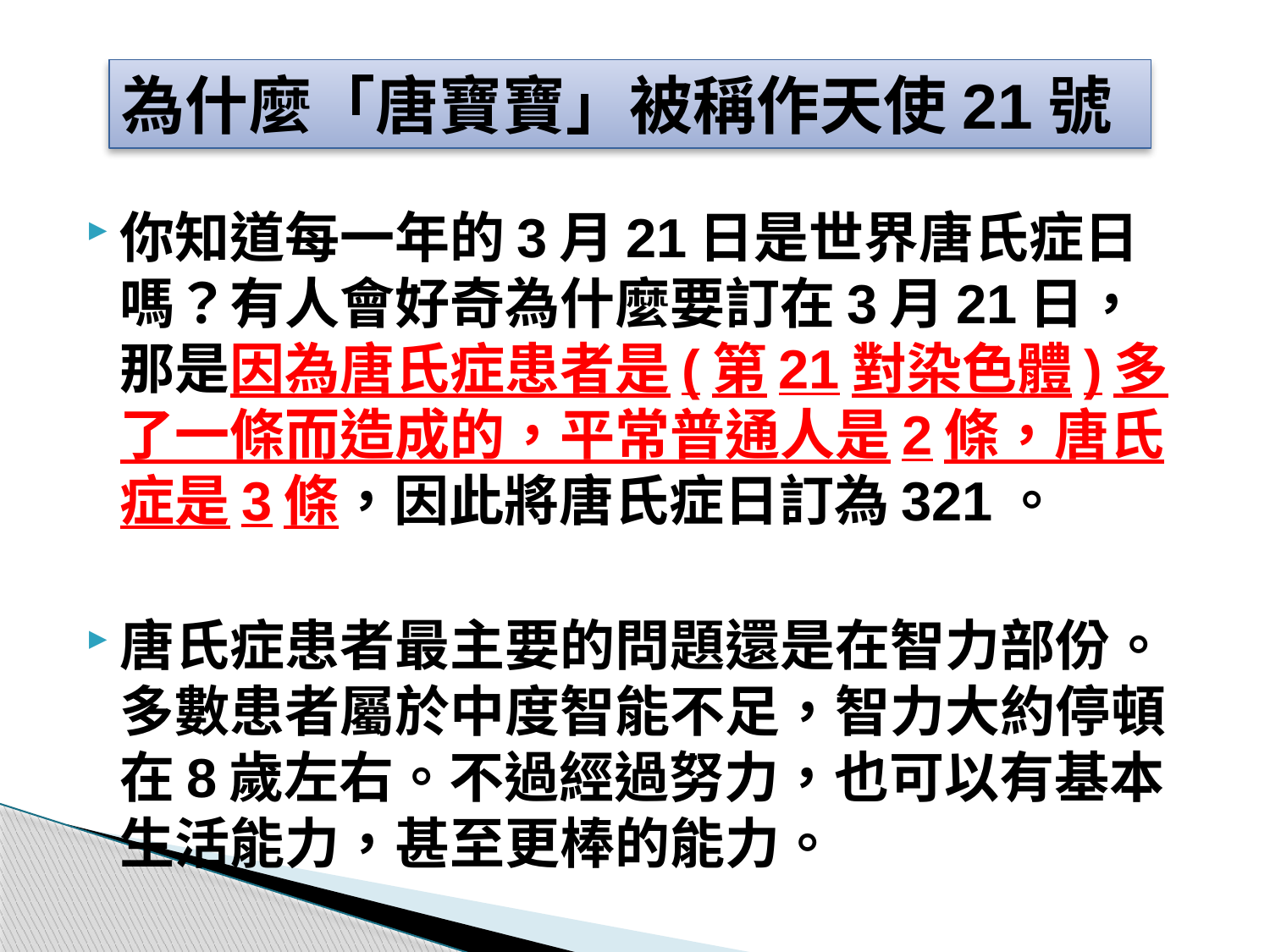

為什麼「唐寶寶」被稱作天使21號
你知道每一年的3月21日是世界唐氏症日嗎？有人會好奇為什麼要訂在3月21日，那是因為唐氏症患者是(第21對染色體)多了一條而造成的，平常普通人是2條，唐氏症是3條，因此將唐氏症日訂為321。

唐氏症患者最主要的問題還是在智力部份。多數患者屬於中度智能不足，智力大約停頓在8歲左右。不過經過努力，也可以有基本生活能力，甚至更棒的能力。